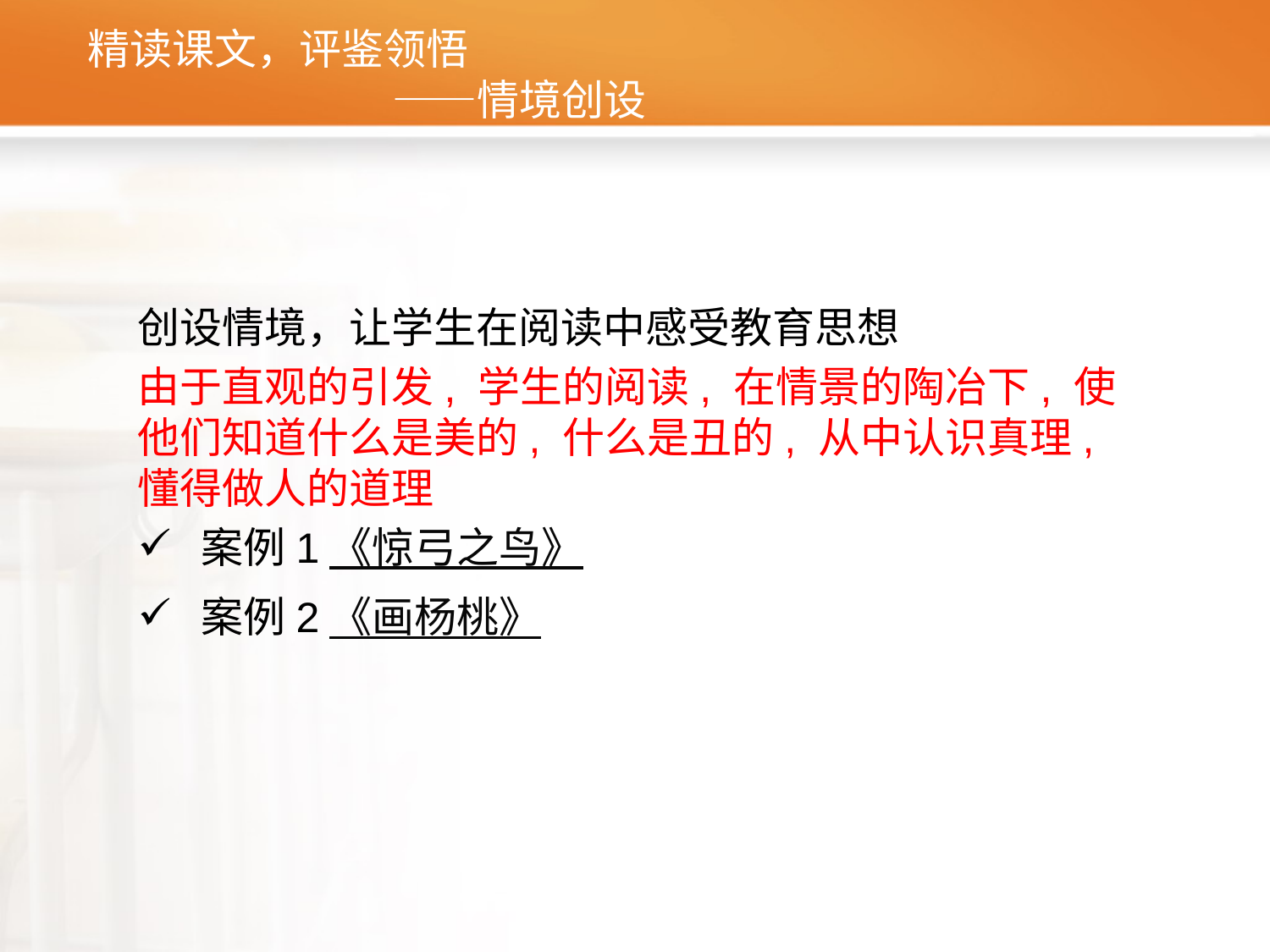

# 精读课文，评鉴领悟 ——情境创设
创设情境，让学生在阅读中感受教育思想
由于直观的引发, 学生的阅读, 在情景的陶冶下, 使他们知道什么是美的, 什么是丑的, 从中认识真理, 懂得做人的道理
案例1《惊弓之鸟》
案例2《画杨桃》